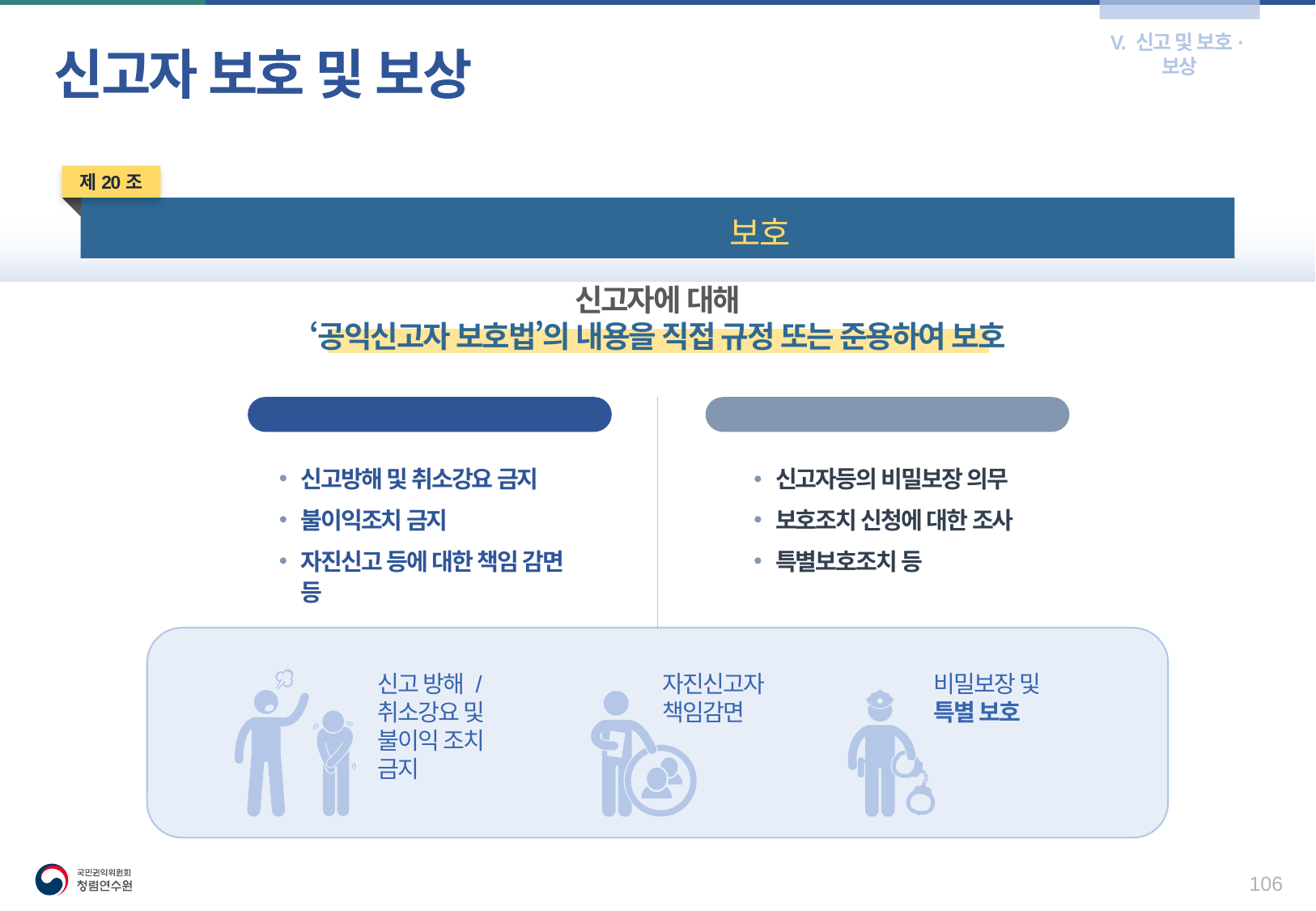

V. 신고 및 보호·보상

신고자 보호 및 보상
제20조

신고자에 대한 보호
신고자에 대해
‘공익신고자 보호법’의 내용을 직접 규정 또는 준용하여 보호

직접규정
준용규정
신고방해 및 취소강요 금지
불이익조치 금지
자진신고 등에 대한 책임 감면 등
신고자등의 비밀보장 의무
보호조치 신청에 대한 조사
특별보호조치 등

신고 방해 /
취소강요 및
불이익 조치
금지
자진신고자
책임감면
비밀보장 및
특별 보호

106